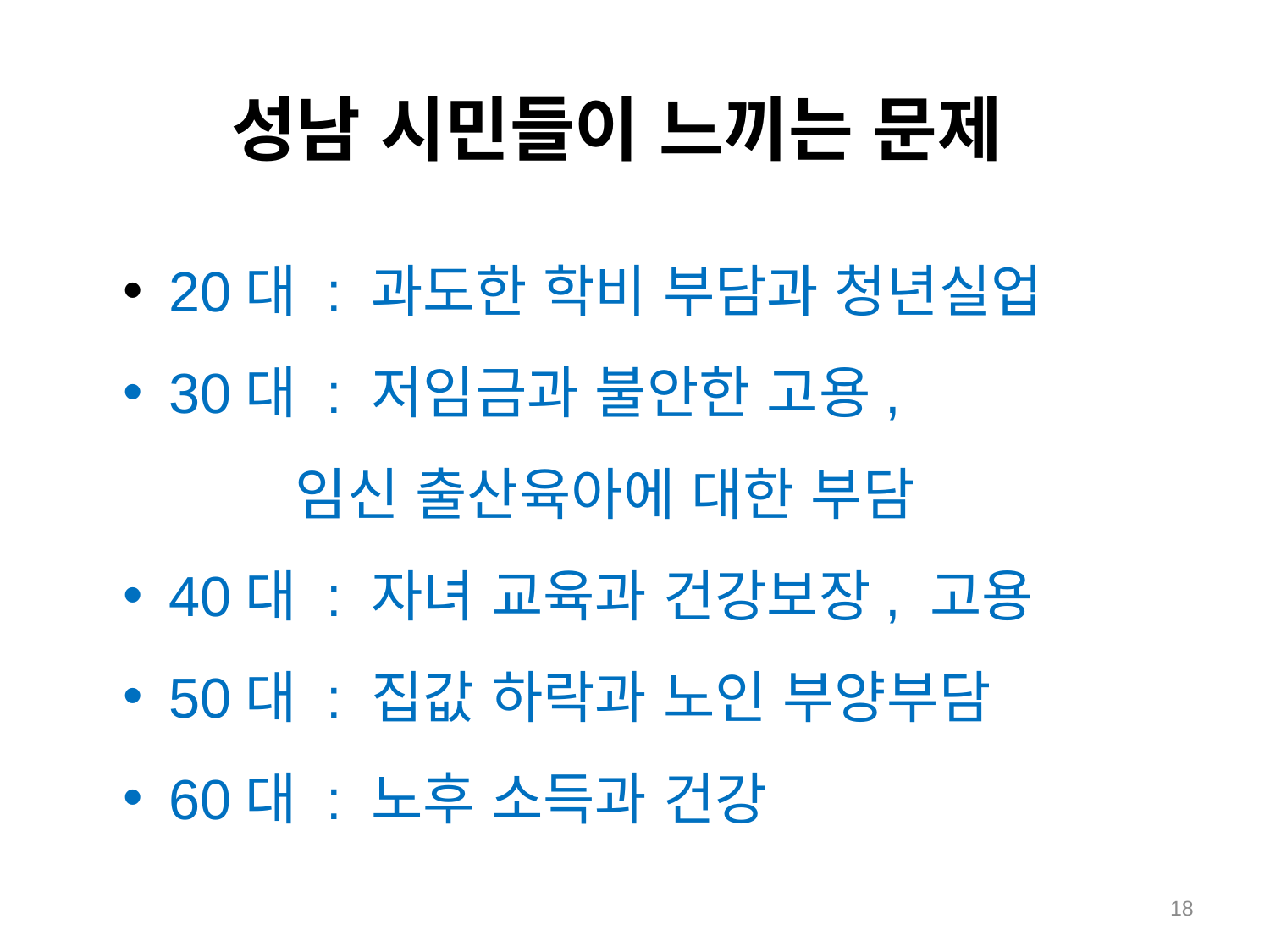

# 성남 시민들이 느끼는 문제
 20대 : 과도한 학비 부담과 청년실업
 30대 : 저임금과 불안한 고용,
          임신 출산육아에 대한 부담
 40대 : 자녀 교육과 건강보장, 고용
 50대 : 집값 하락과 노인 부양부담
 60대 : 노후 소득과 건강
18